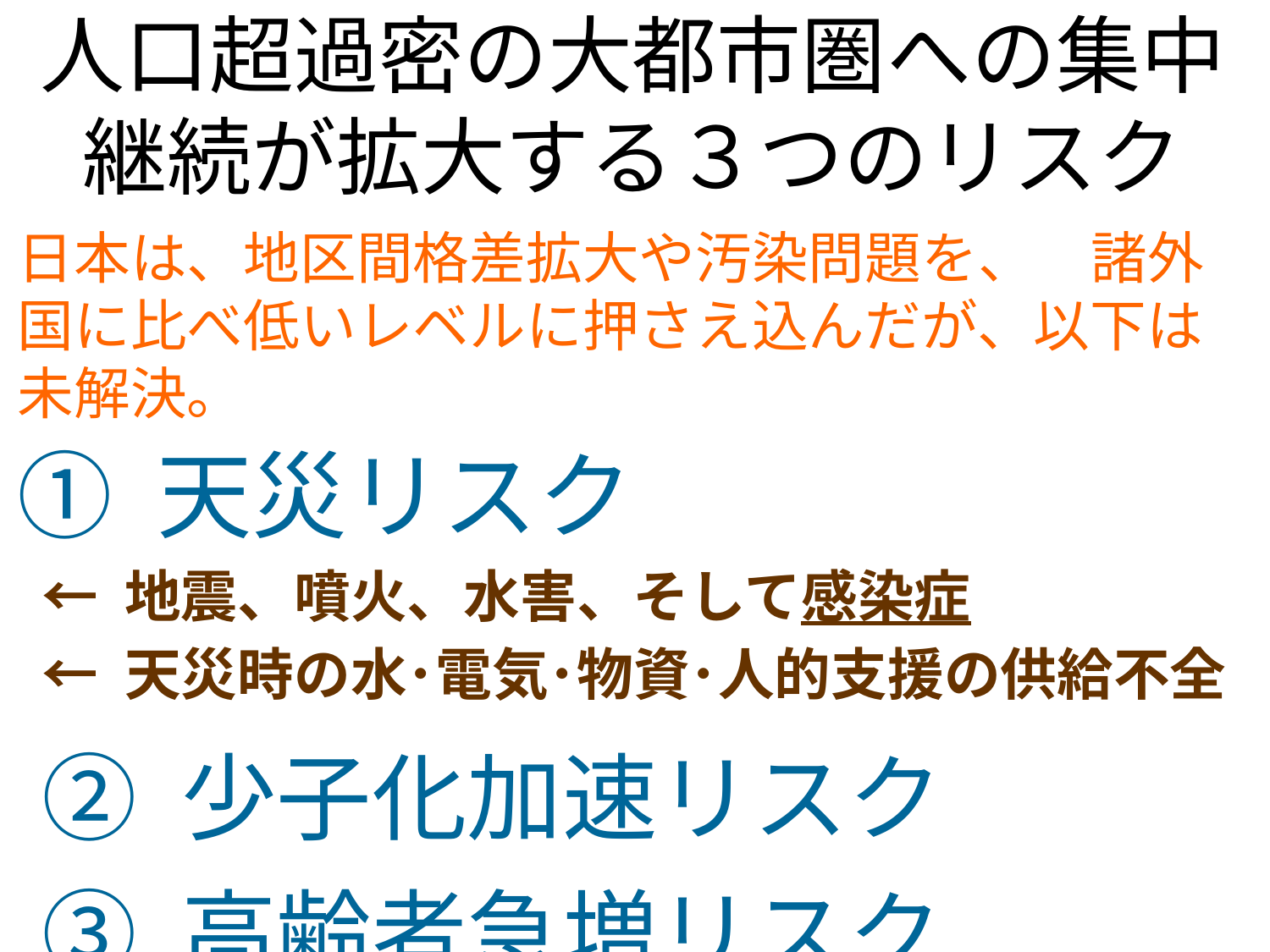

人口超過密の大都市圏への集中継続が拡大する３つのリスク
日本は、地区間格差拡大や汚染問題を、　諸外国に比べ低いレベルに押さえ込んだが、以下は未解決。
① 天災リスク
← 地震、噴火、水害、そして感染症
← 天災時の水･電気･物資･人的支援の供給不全
② 少子化加速リスク
③ 高齢者急増リスク